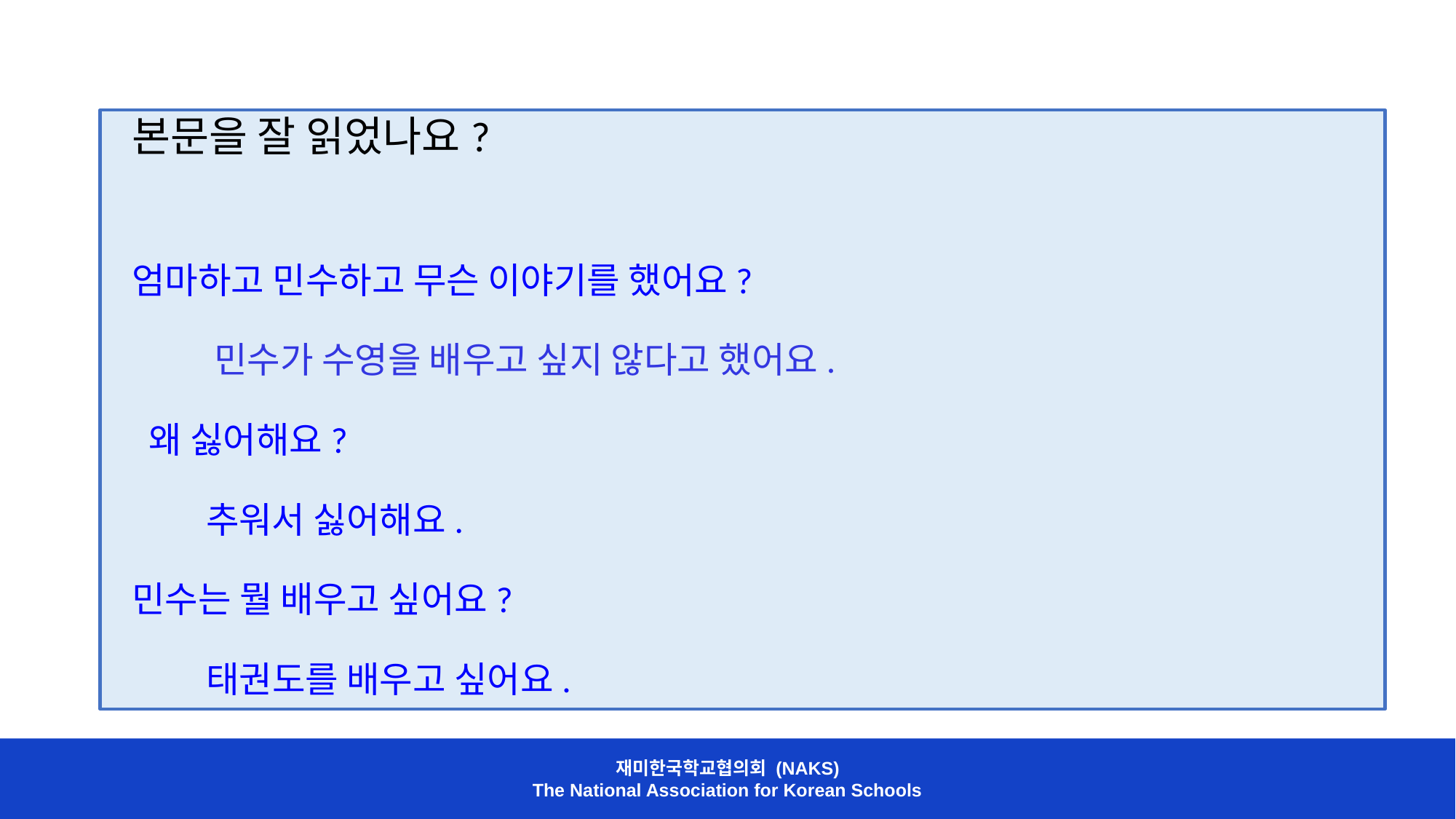

본문을 잘 읽었나요?

엄마하고 민수하고 무슨 이야기를 했어요?
         민수가 수영을 배우고 싶지 않다고 했어요.
 왜 싫어해요?
        추워서 싫어해요.
민수는 뭘 배우고 싶어요?
        태권도를 배우고 싶어요.

재미한국학교협의회 (NAKS)
The National Association for Korean Schools